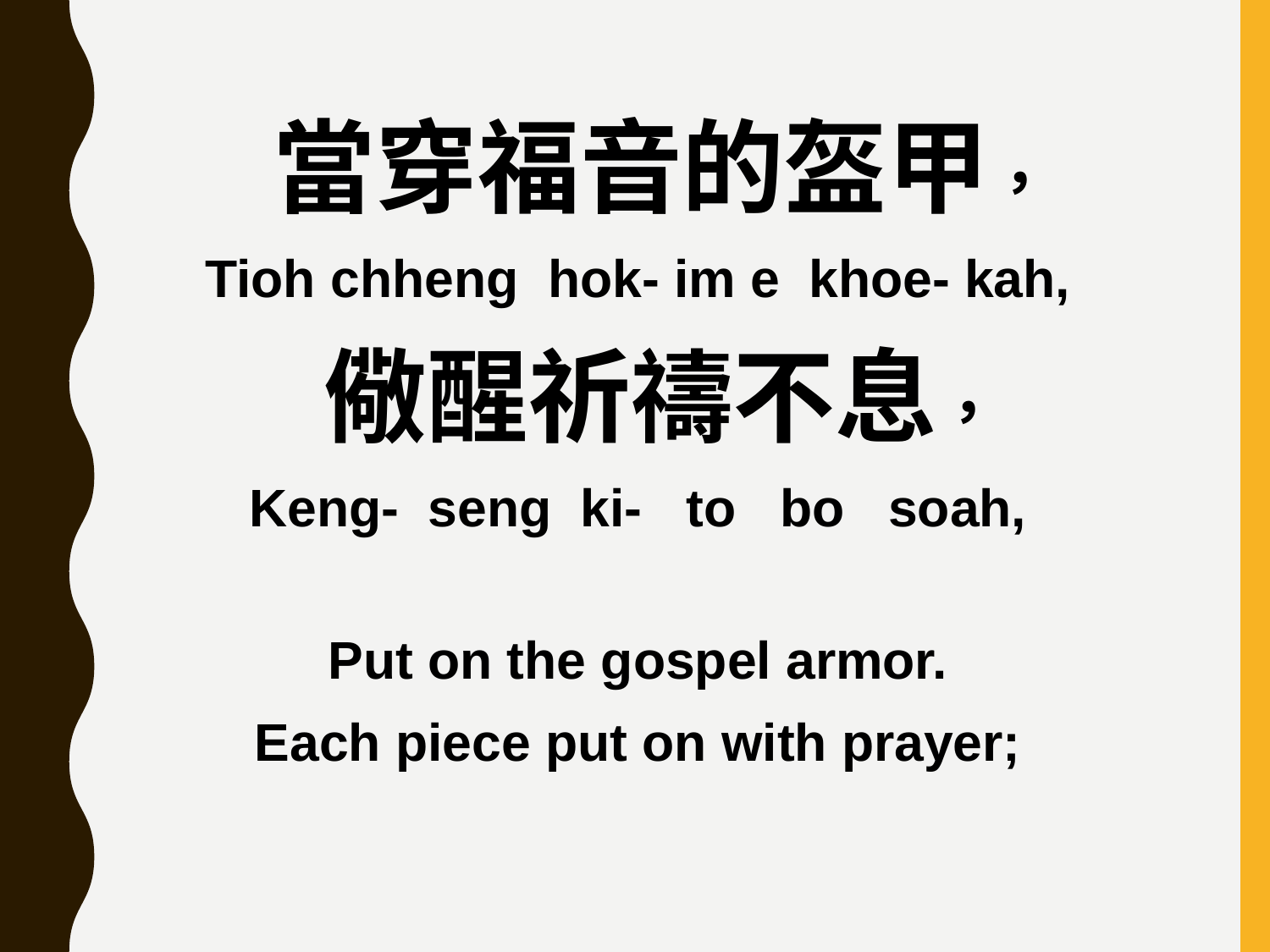

當穿福音的盔甲，
Tioh chheng  hok- im e  khoe- kah,
 儆醒祈禱不息，
Keng-  seng  ki-   to   bo   soah,

Put on the gospel armor.
Each piece put on with prayer;